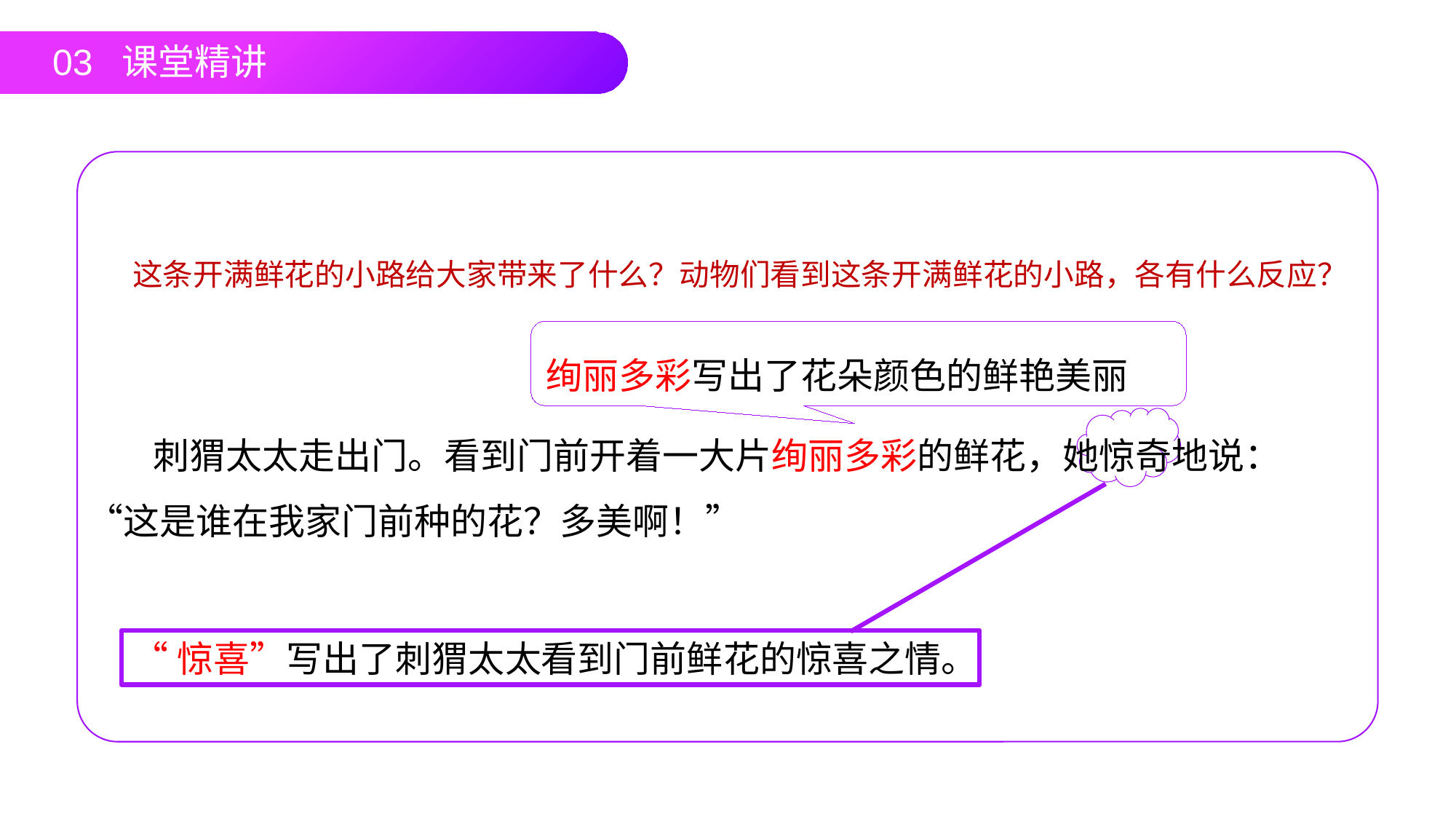

03  课堂精讲
这条开满鲜花的小路给大家带来了什么？动物们看到这条开满鲜花的小路，各有什么反应？
绚丽多彩写出了花朵颜色的鲜艳美丽
       刺猬太太走出门。看到门前开着一大片绚丽多彩的鲜花，她惊奇地说：“这是谁在我家门前种的花？多美啊！”

“惊喜”写出了刺猬太太看到门前鲜花的惊喜之情。